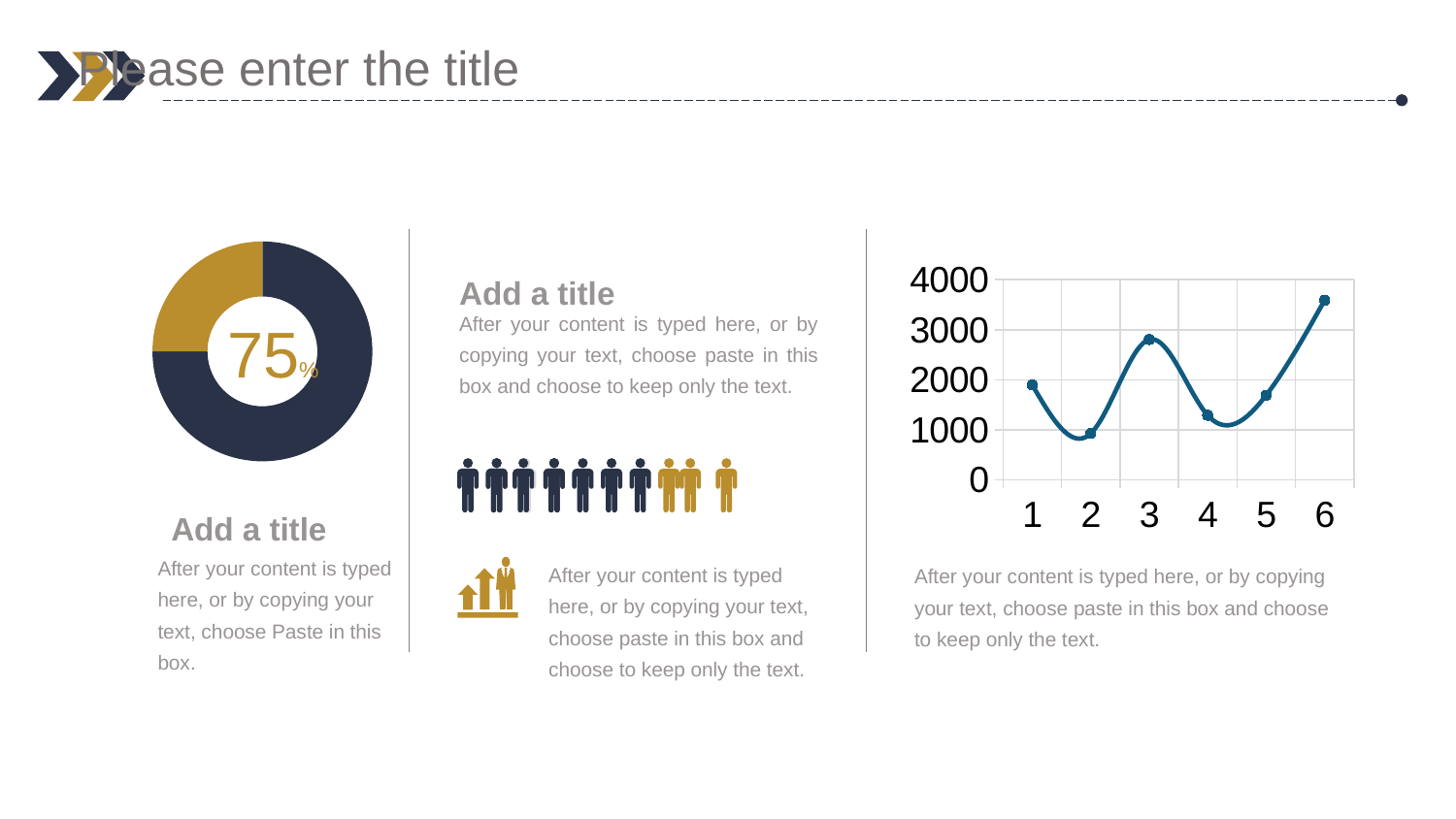

Please enter the title

### Chart

| Category | 百分比 |
|---|---|
|  | 75.0 |
|  | 25.0 |

### Chart

| Category | 系列 1 |
|---|---|
| 1 | 1895.0 |
| 2 | 926.0 |
| 3 | 2805.0 |
| 4 | 1290.0 |
| 5 | 1690.0 |
| 6 | 3590.0 |
Add a title
After your content is typed here, or by copying your text, choose paste in this box and choose to keep only the text.
75%

Add a title
After your content is typed here, or by copying your text, choose Paste in this box.
After your content is typed here, or by copying your text, choose paste in this box and choose to keep only the text.
After your content is typed here, or by copying your text, choose paste in this box and choose to keep only the text.